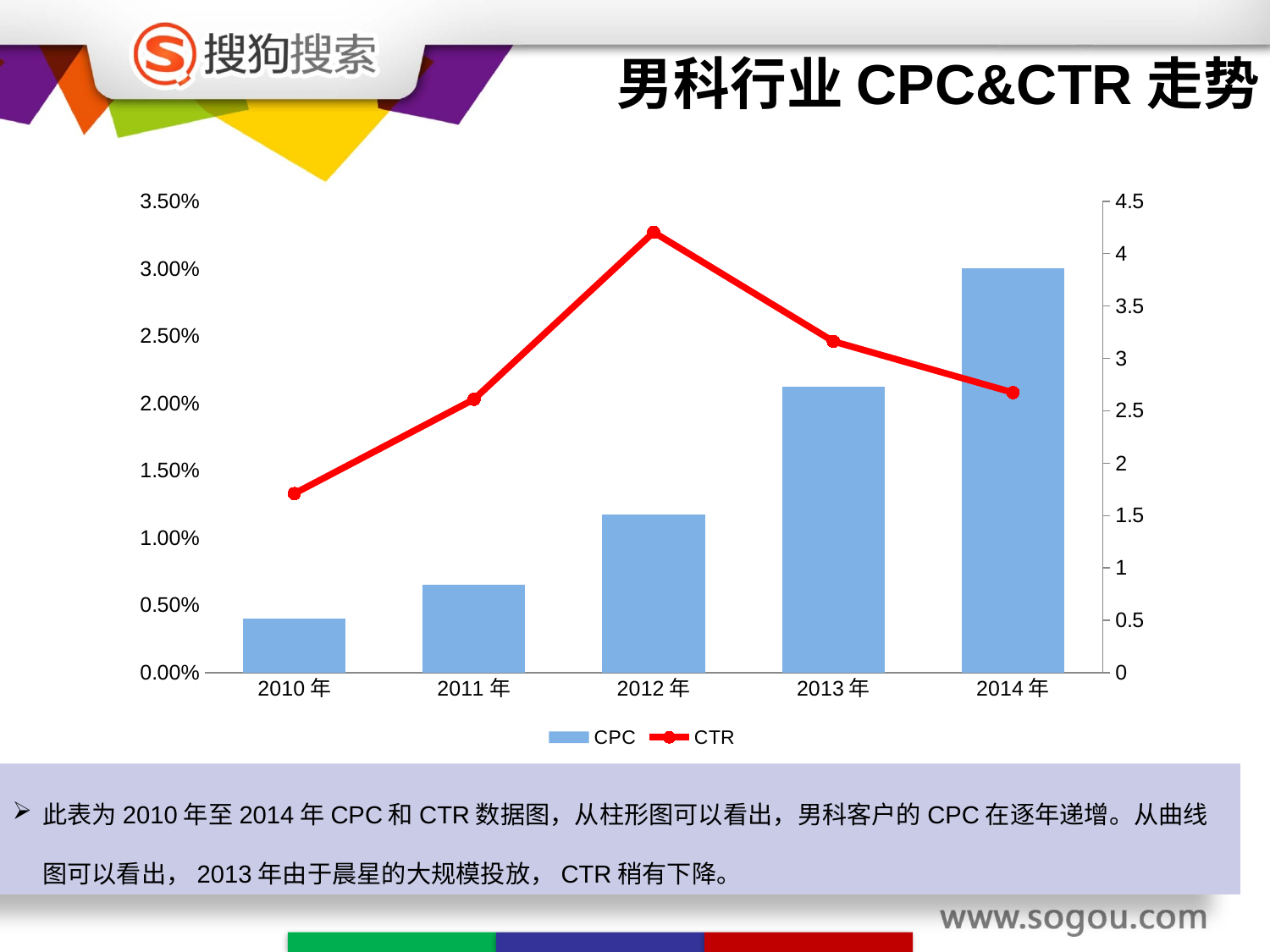

男科行业CPC&CTR走势

### Chart

| Category | CPC | CTR |
|---|---|---|
| 2010年 | 0.52 | 0.013299999999999998 |
| 2011年 | 0.8400000000000005 | 0.0203 |
| 2012年 | 1.51 | 0.032700000000000014 |
| 2013年 | 2.73 | 0.02460000000000001 |
| 2014年 | 3.86 | 0.0208 |
此表为2010年至2014年CPC和CTR数据图，从柱形图可以看出，男科客户的CPC在逐年递增。从曲线图可以看出，2013年由于晨星的大规模投放，CTR稍有下降。